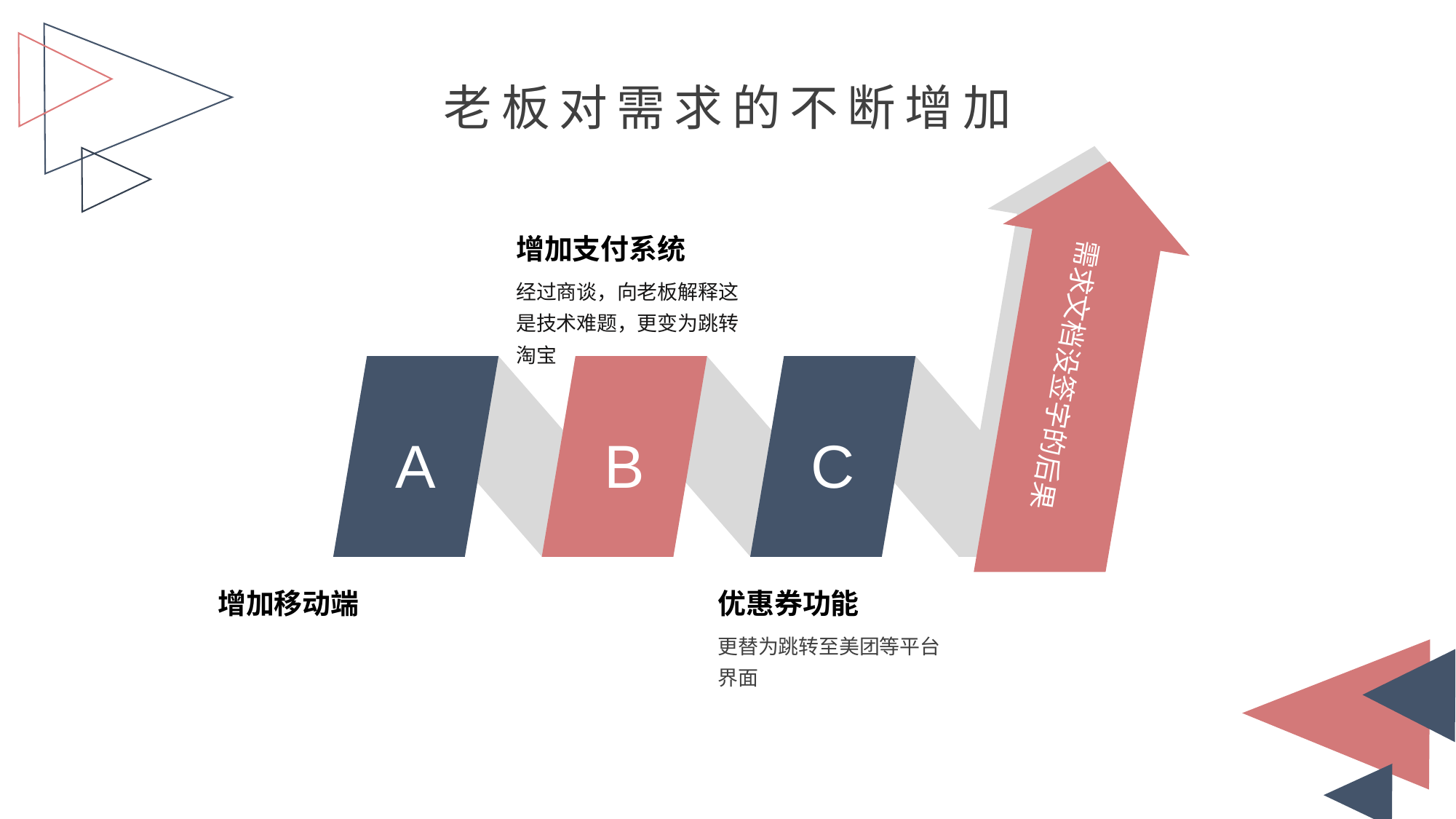

老板对需求的不断增加

增加支付系统
需求文档没签字的后果
经过商谈，向老板解释这是技术难题，更变为跳转淘宝

A

B

C

增加移动端
优惠券功能
更替为跳转至美团等平台界面